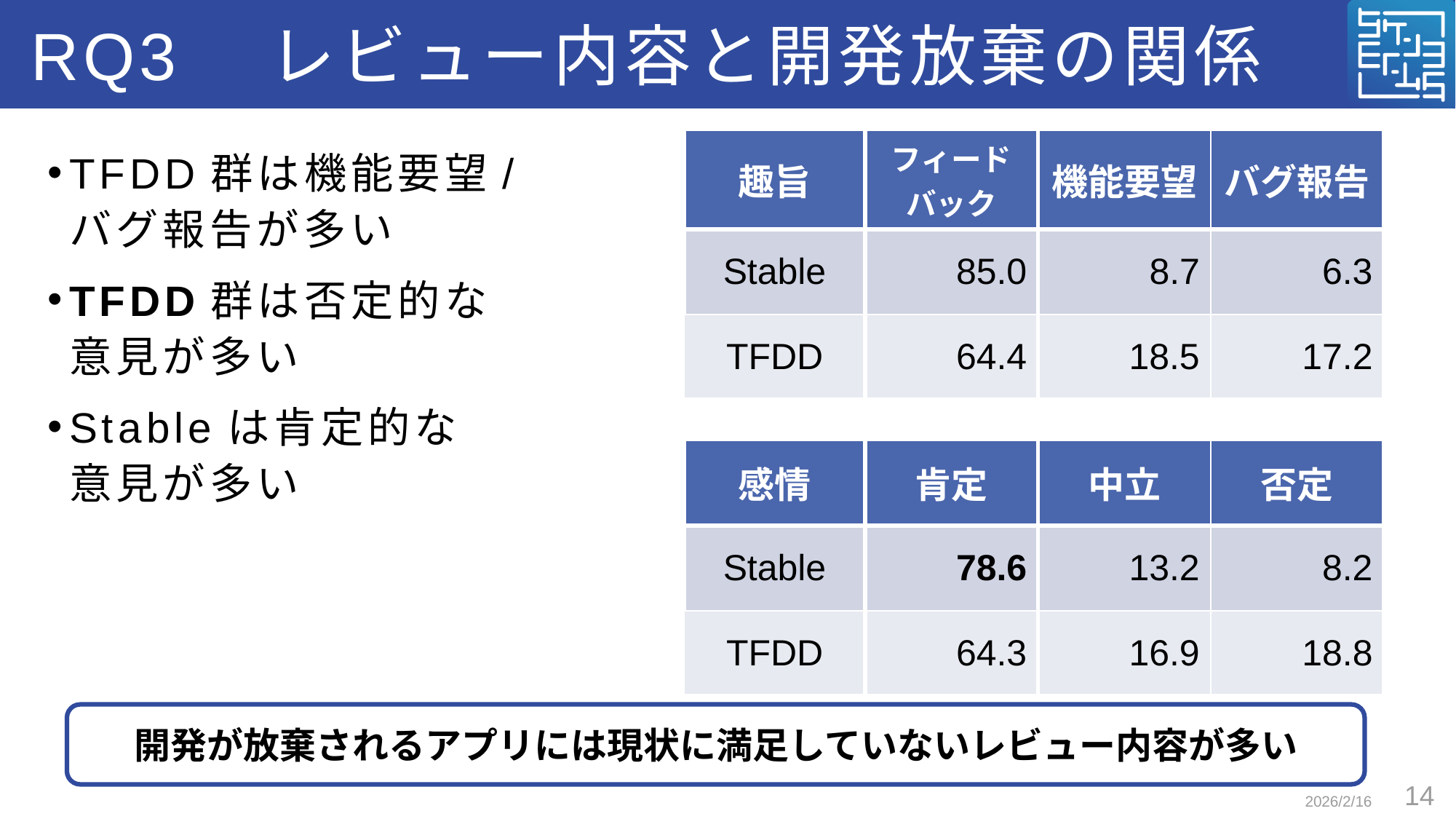

# RQ3　レビュー内容と開発放棄の関係
| 趣旨 | フィードバック | 機能要望 | バグ報告 |
| --- | --- | --- | --- |
| Stable | 85.0 | 8.7 | 6.3 |
| TFDD | 64.4 | 18.5 | 17.2 |
TFDD群は機能要望/
バグ報告が多い
TFDD群は否定的な
意見が多い
Stableは肯定的な
意見が多い

| 感情 | 肯定 | 中立 | 否定 |
| --- | --- | --- | --- |
| Stable | 78.6 | 13.2 | 8.2 |
| TFDD | 64.3 | 16.9 | 18.8 |

開発が放棄されるアプリには現状に満足していないレビュー内容が多い
14
2026/2/16